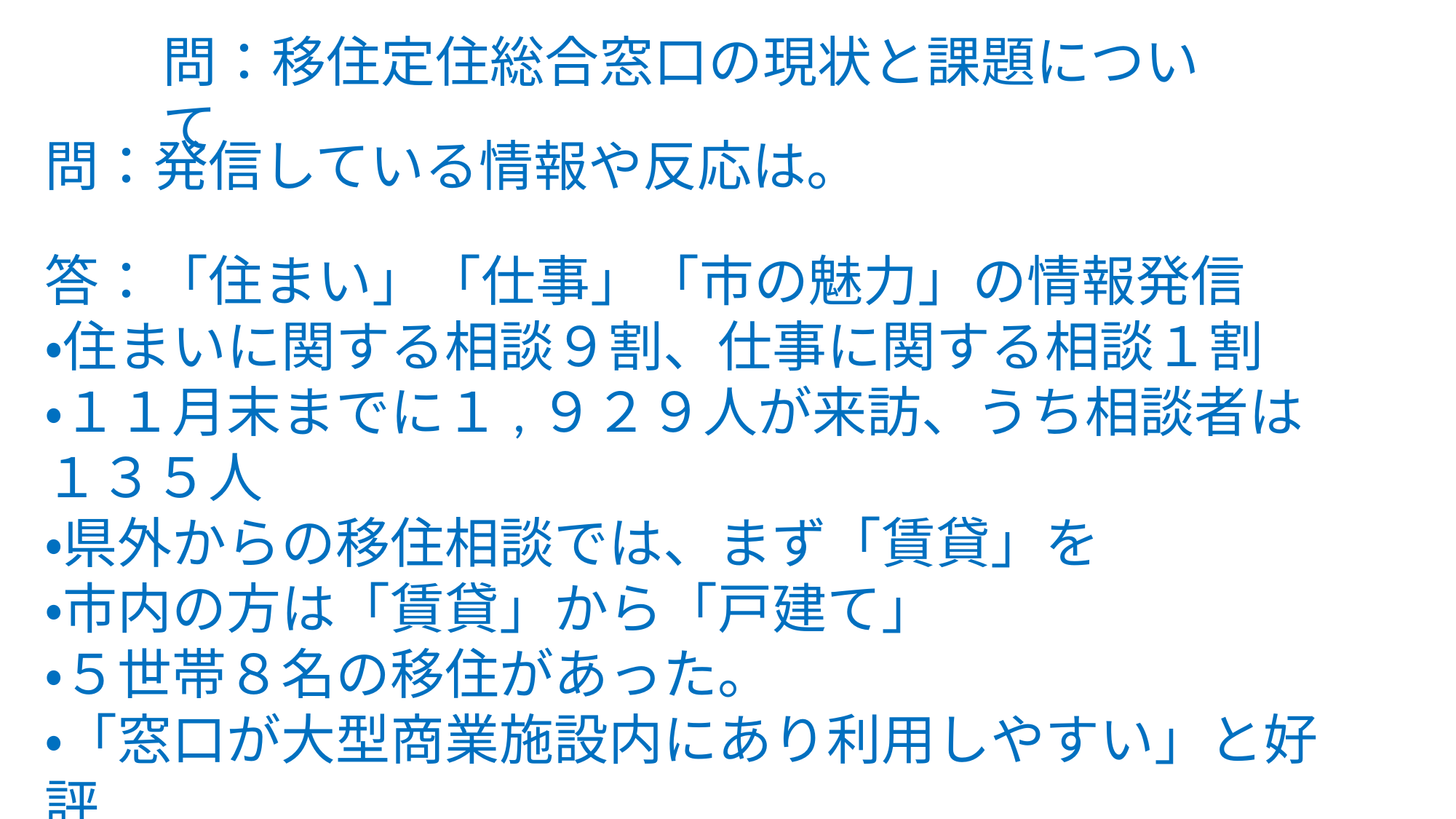

問：移住定住総合窓口の現状と課題について
問：発信している情報や反応は。
答：「住まい」「仕事」「市の魅力」の情報発信
・住まいに関する相談９割、仕事に関する相談１割
・１１月末までに１,９２９人が来訪、うち相談者は１３５人
・県外からの移住相談では、まず「賃貸」を
・市内の方は「賃貸」から「戸建て」
・５世帯８名の移住があった。
・「窓口が大型商業施設内にあり利用しやすい」と好評